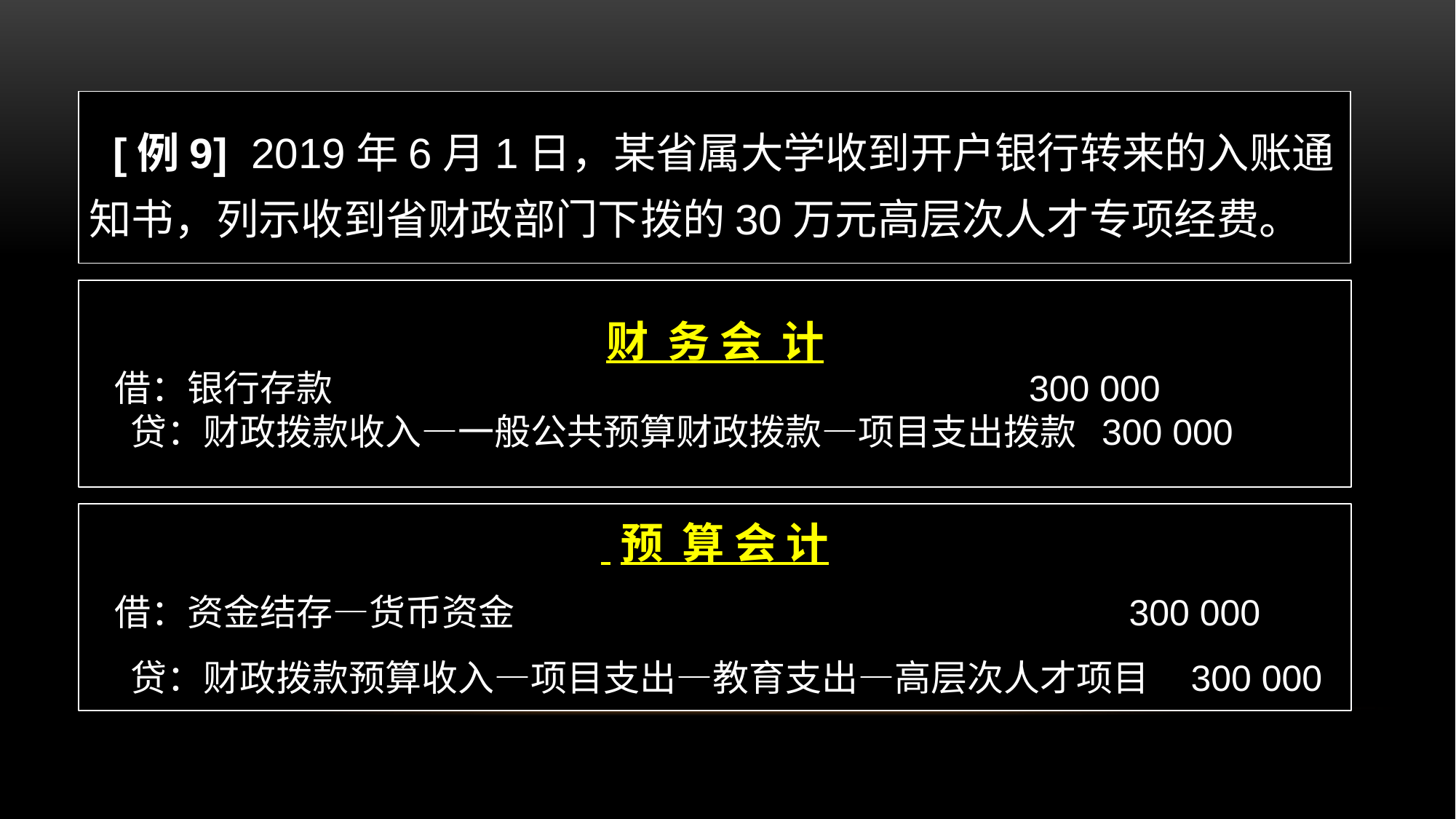

[例9]  2019年6月1日，某省属大学收到开户银行转来的入账通知书，列示收到省财政部门下拨的30万元高层次人才专项经费。
财  务 会  计
  借：银行存款                                                                                    300 000
    贷：财政拨款收入—一般公共预算财政拨款—项目支出拨款  300 000
 预  算 会 计
  借：资金结存—货币资金                                                                          300 000
    贷：财政拨款预算收入—项目支出—教育支出—高层次人才项目    300 000
49